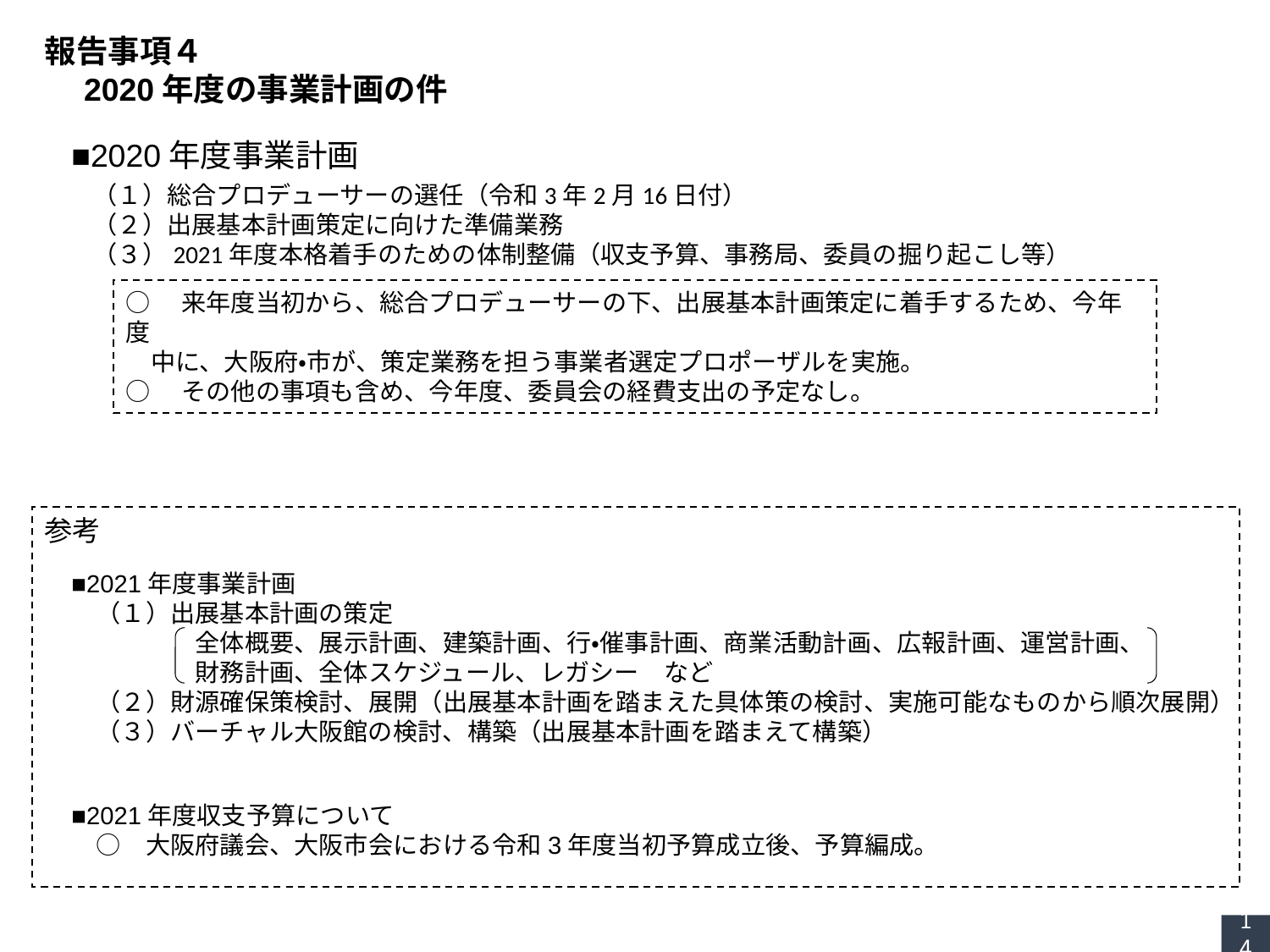

報告事項４
　2020年度の事業計画の件
■2020年度事業計画
（１）総合プロデューサーの選任（令和3年2月16日付）
（２）出展基本計画策定に向けた準備業務
（３）2021年度本格着手のための体制整備（収支予算、事務局、委員の掘り起こし等）
○　来年度当初から、総合プロデューサーの下、出展基本計画策定に着手するため、今年度
　中に、大阪府・市が、策定業務を担う事業者選定プロポーザルを実施。
○　その他の事項も含め、今年度、委員会の経費支出の予定なし。
参考
■2021年度事業計画
　（１）出展基本計画の策定
　　　　　全体概要、展示計画、建築計画、行・催事計画、商業活動計画、広報計画、運営計画、
　　　　　財務計画、全体スケジュール、レガシー　など
　（２）財源確保策検討、展開（出展基本計画を踏まえた具体策の検討、実施可能なものから順次展開）
　（３）バーチャル大阪館の検討、構築（出展基本計画を踏まえて構築）

■2021年度収支予算について
　○　大阪府議会、大阪市会における令和3年度当初予算成立後、予算編成。
14